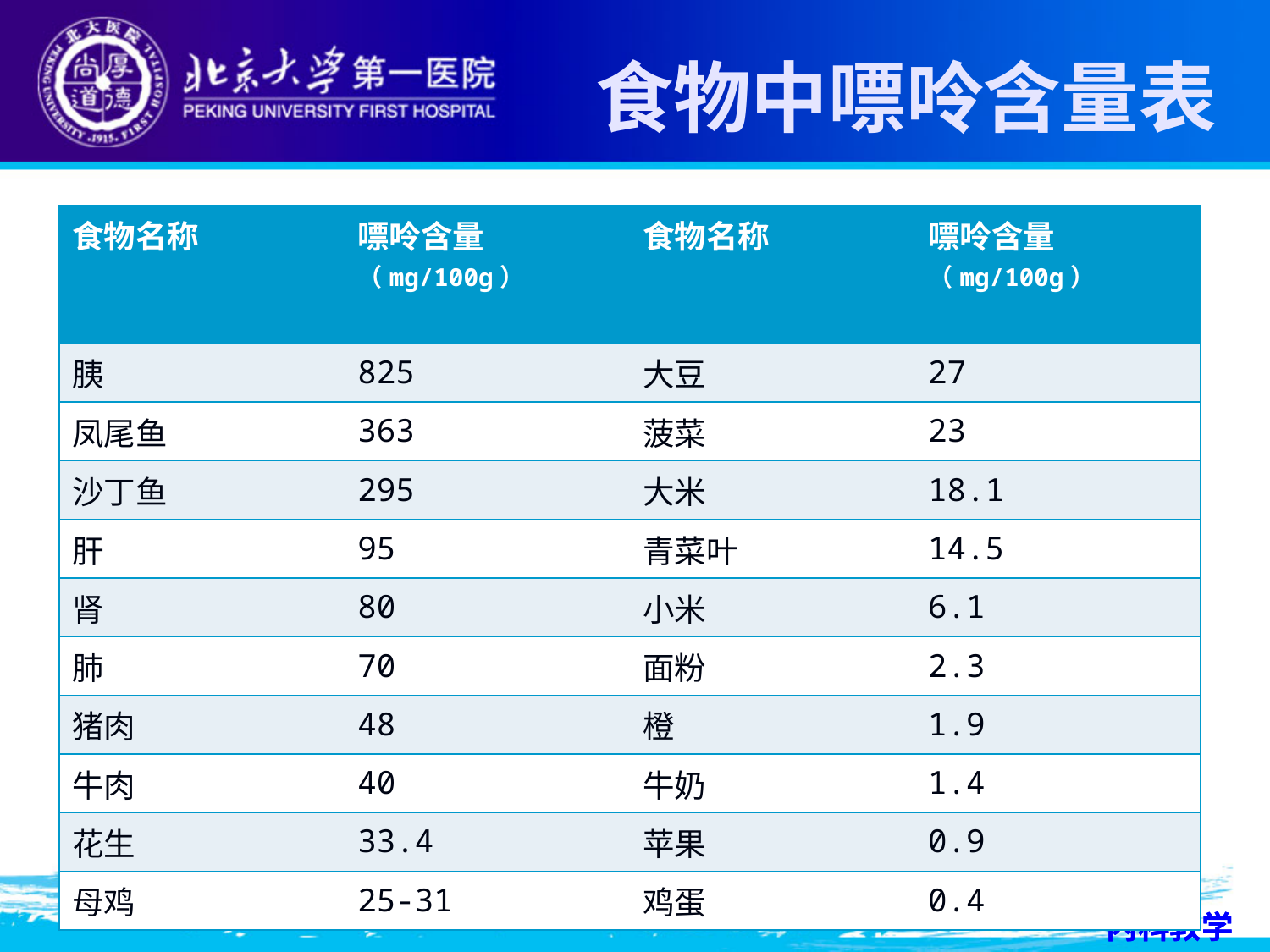

# 食物中嘌呤含量表
| 食物名称 | 嘌呤含量 （mg/100g） | 食物名称 | 嘌呤含量 （mg/100g） |
| --- | --- | --- | --- |
| 胰 | 825 | 大豆 | 27 |
| 凤尾鱼 | 363 | 菠菜 | 23 |
| 沙丁鱼 | 295 | 大米 | 18.1 |
| 肝 | 95 | 青菜叶 | 14.5 |
| 肾 | 80 | 小米 | 6.1 |
| 肺 | 70 | 面粉 | 2.3 |
| 猪肉 | 48 | 橙 | 1.9 |
| 牛肉 | 40 | 牛奶 | 1.4 |
| 花生 | 33.4 | 苹果 | 0.9 |
| 母鸡 | 25-31 | 鸡蛋 | 0.4 |